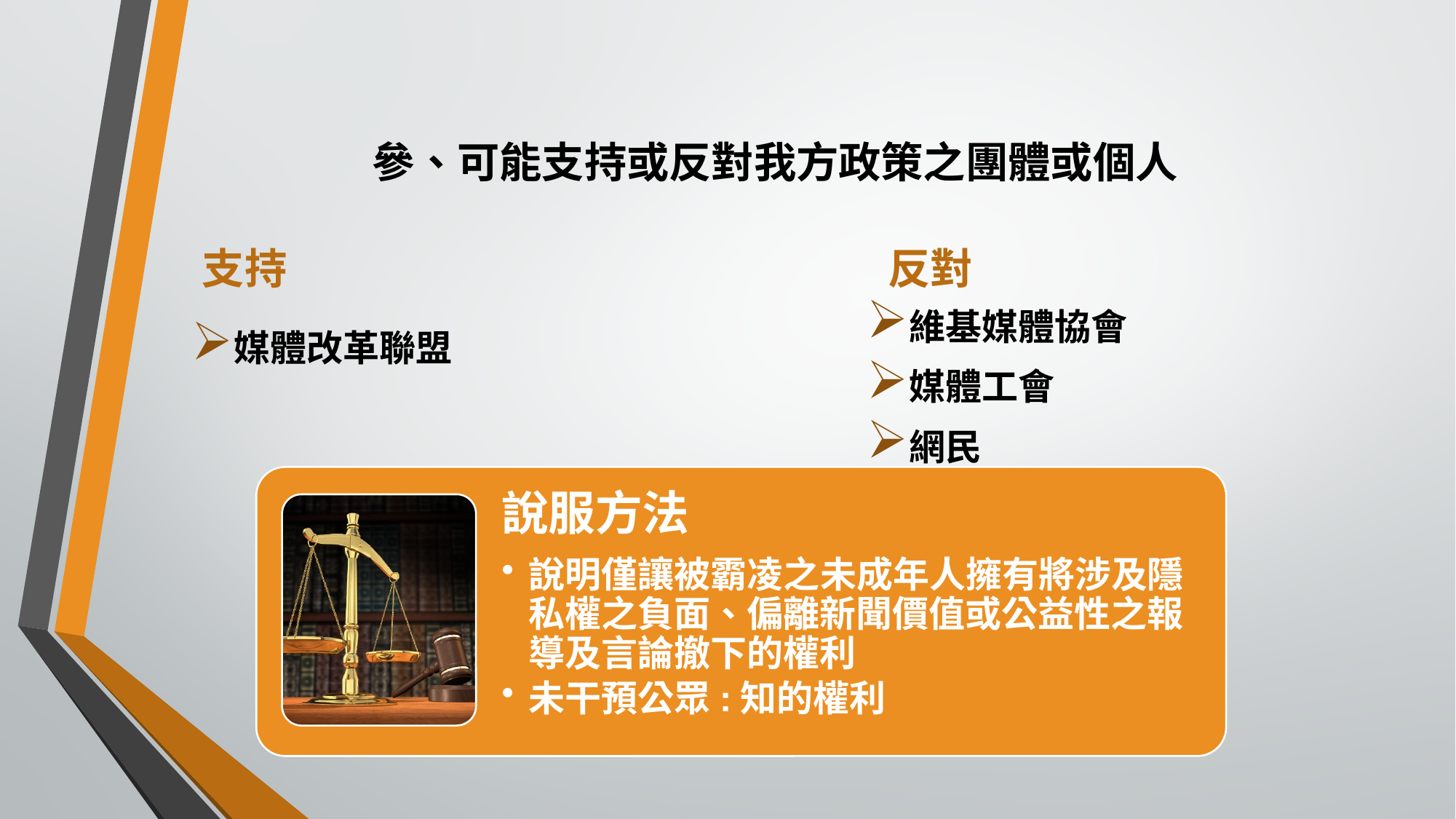

# 參、可能支持或反對我方政策之團體或個人
支持
反對
維基媒體協會
媒體工會
網民
媒體改革聯盟
說服方法
說明僅讓被霸凌之未成年人擁有將涉及隱私權之負面、偏離新聞價值或公益性之報導及言論撤下的權利
未干預公眾:知的權利